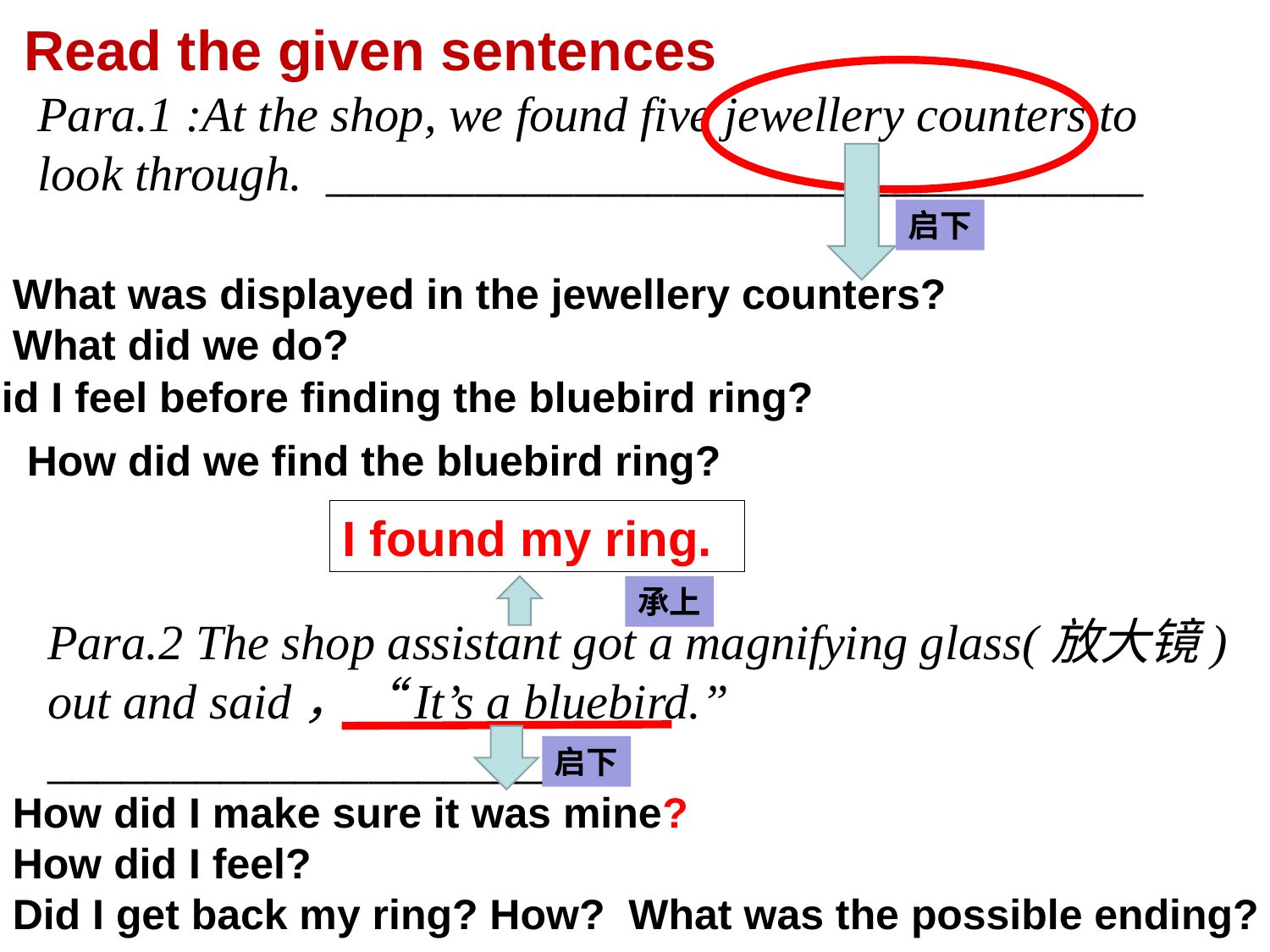

Read the given sentences

Para.1 :At the shop, we found five jewellery counters to look through.  _________________________________

启下
What was displayed in the jewellery counters?
What did we do?
How did I feel before finding the bluebird ring?
How did we find the bluebird ring?
I found my ring.

承上
Para.2 The shop assistant got a magnifying glass(放大镜) out and said，“It’s a bluebird.” _____________________

启下
How did I make sure it was mine?
How did I feel?
Did I get back my ring? How?  What was the possible ending?